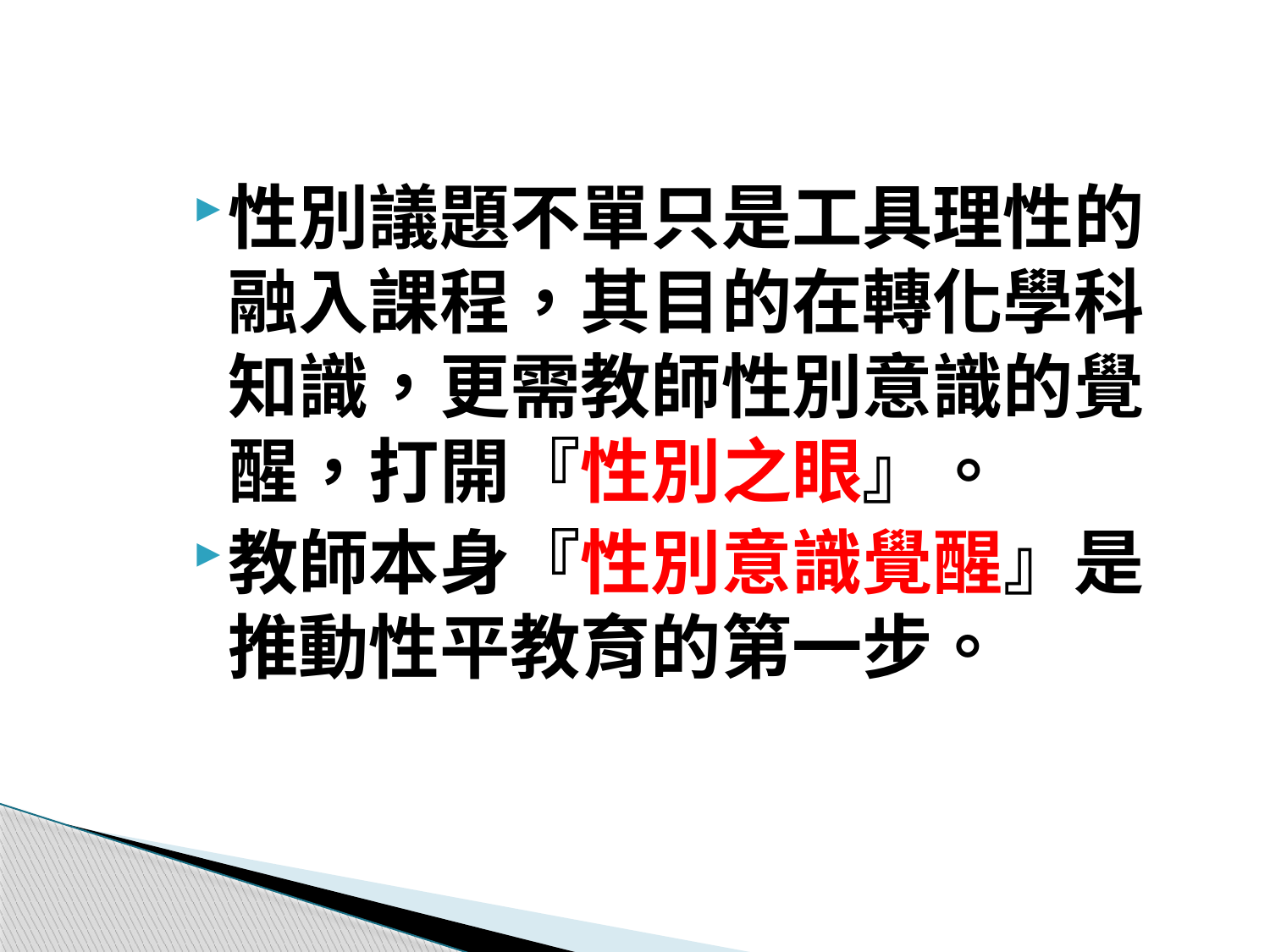

性別議題不單只是工具理性的融入課程，其目的在轉化學科知識，更需教師性別意識的覺醒，打開『性別之眼』。
教師本身『性別意識覺醒』是推動性平教育的第一步。